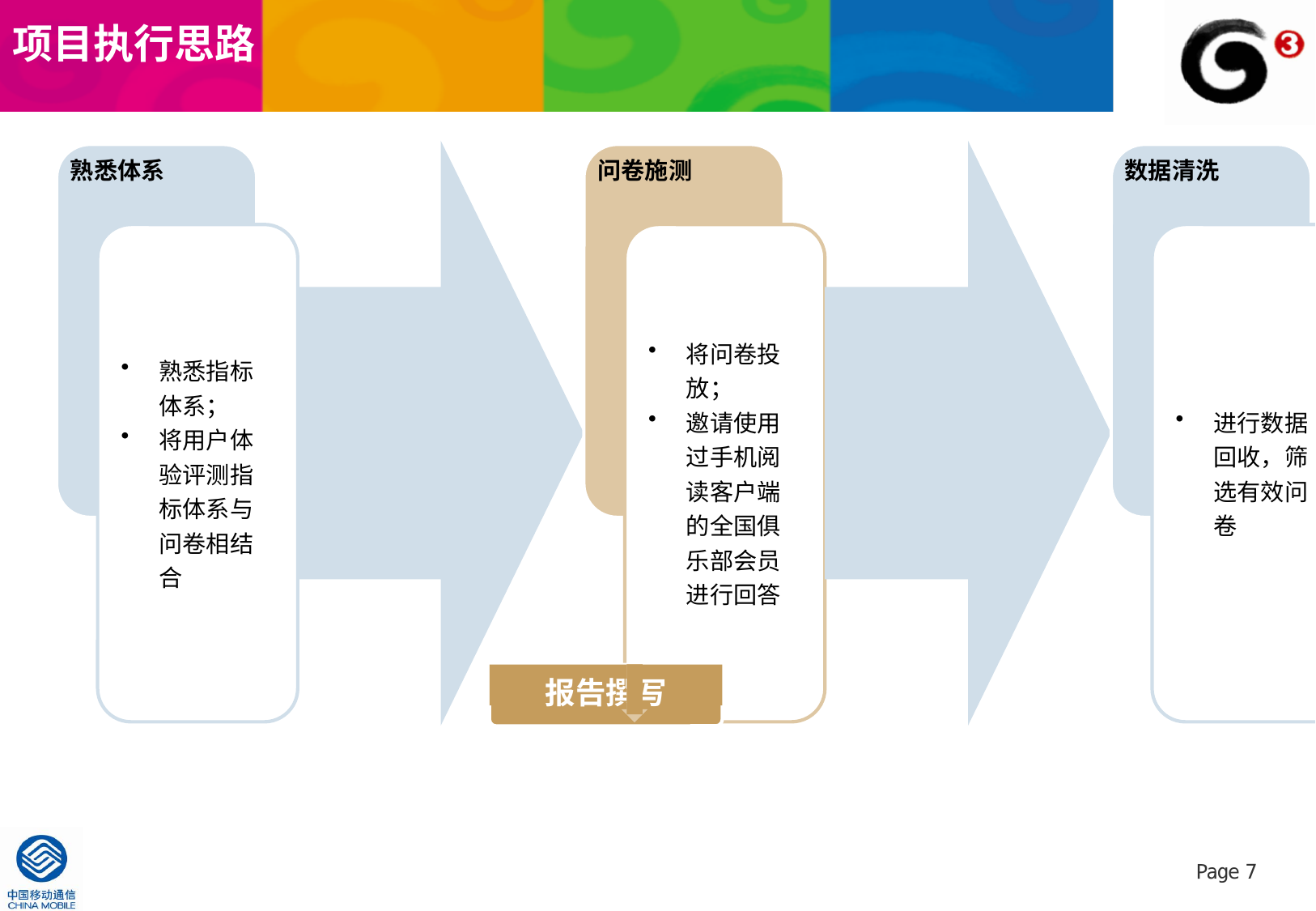

项目执行思路
熟悉体系
将用户体验评测指标体系与问卷相结合
问卷施测
将问卷投放；
数据清洗
进行数据回收，筛选有效问卷
邀请使用过手机阅读客户端的全国俱乐部会员进行回答
熟悉指标体系；

报告撰写